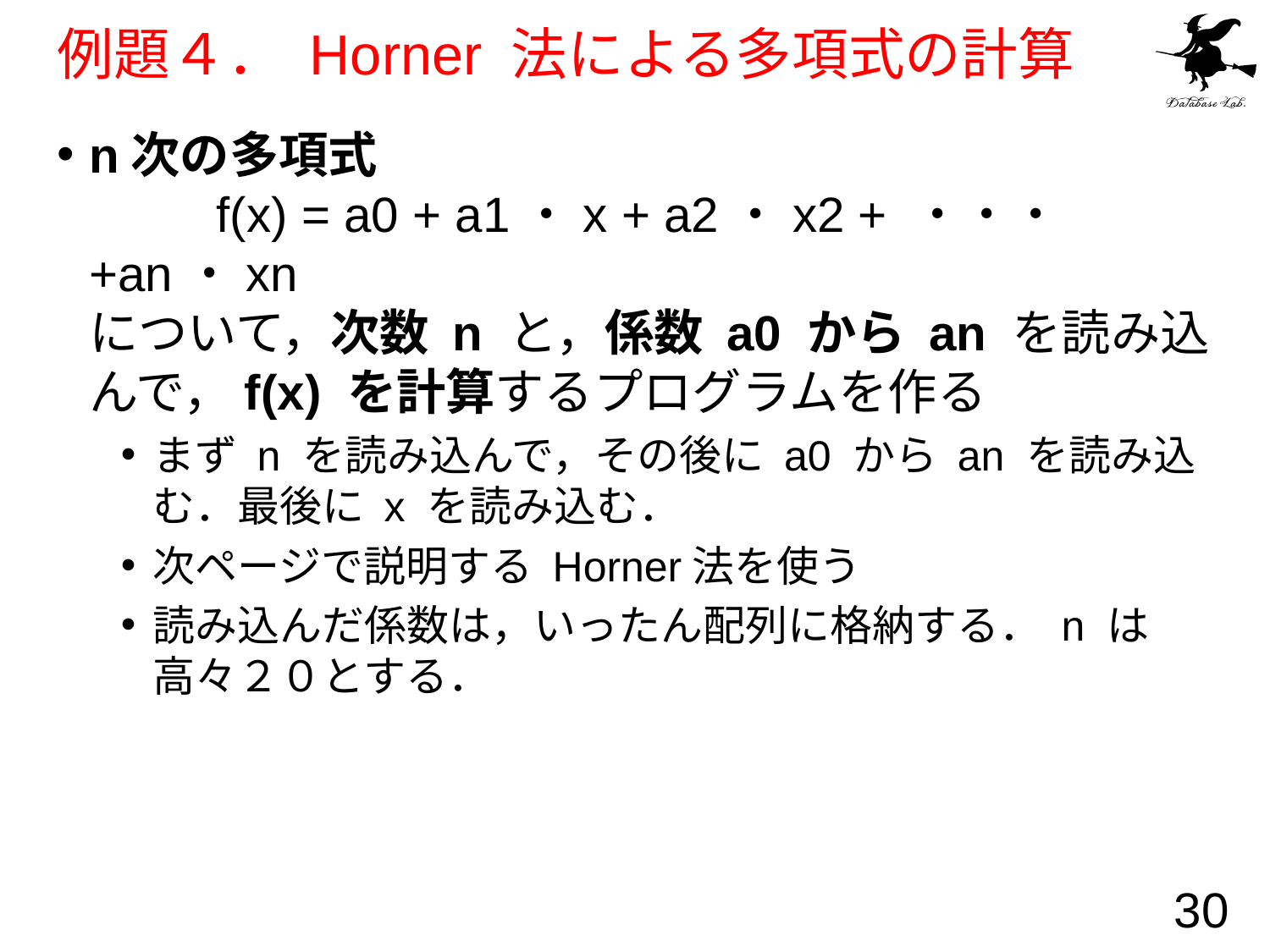

# 例題４． Horner 法による多項式の計算
n次の多項式
	f(x) = a0 + a1・x + a2・x2 + ・・・ +an・xn
について，次数 n と，係数 a0 から an を読み込んで，f(x) を計算するプログラムを作る
まず n を読み込んで，その後に a0 から an を読み込む．最後に x を読み込む．
次ページで説明する Horner法を使う
読み込んだ係数は，いったん配列に格納する． n は高々２０とする．

30